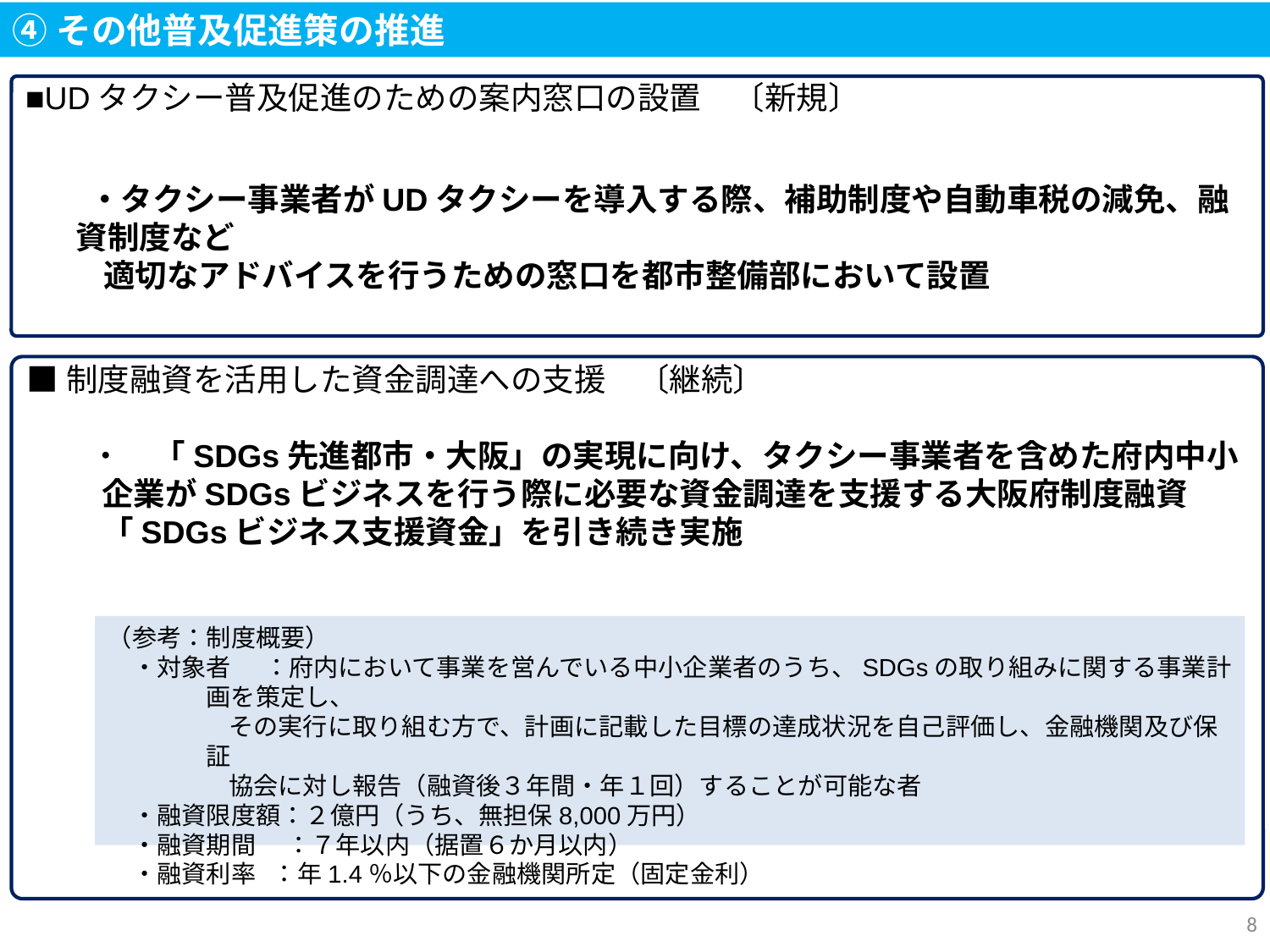

④その他普及促進策の推進
■UDタクシー普及促進のための案内窓口の設置　〔新規〕

　　・タクシー事業者がUDタクシーを導入する際、補助制度や自動車税の減免、融資制度など
　　  適切なアドバイスを行うための窓口を都市整備部において設置

■制度融資を活用した資金調達への支援　〔継続〕

　　・　「SDGs先進都市・大阪」の実現に向け、タクシー事業者を含めた府内中小企業がSDGsビジネスを行う際に必要な資金調達を支援する大阪府制度融資「SDGsビジネス支援資金」を引き続き実施

（参考：制度概要）
　・対象者      ：府内において事業を営んでいる中小企業者のうち、SDGsの取り組みに関する事業計画を策定し、
                     その実行に取り組む方で、計画に記載した目標の達成状況を自己評価し、金融機関及び保証
                     協会に対し報告（融資後３年間・年１回）することが可能な者
　・融資限度額：２億円（うち、無担保8,000万円）
　・融資期間　 ：７年以内（据置６か月以内）
　・融資利率   ：年1.4％以下の金融機関所定（固定金利）
8